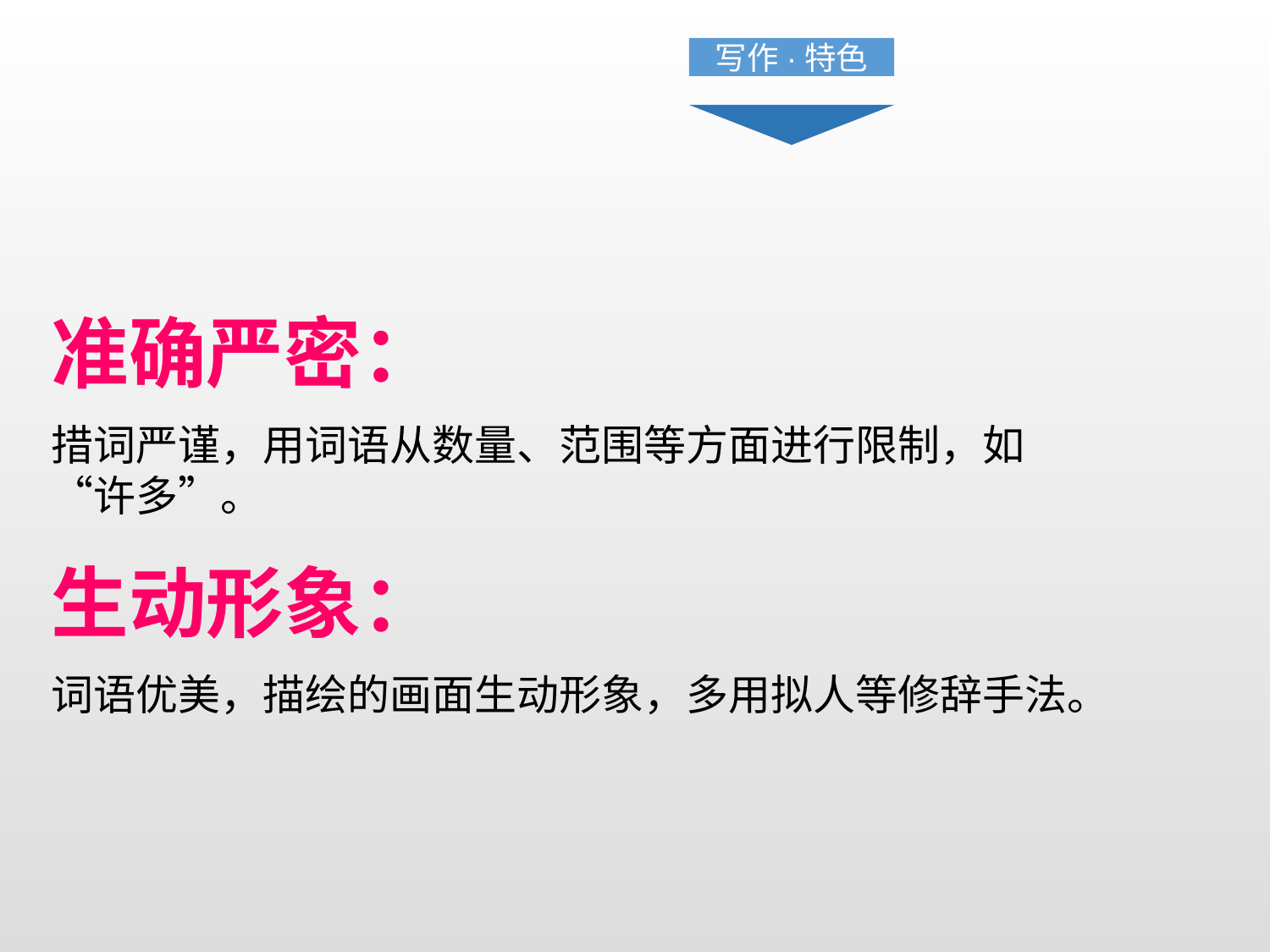

写作·特色

准确严密：
措词严谨，用词语从数量、范围等方面进行限制，如“许多”。
生动形象：
词语优美，描绘的画面生动形象，多用拟人等修辞手法。